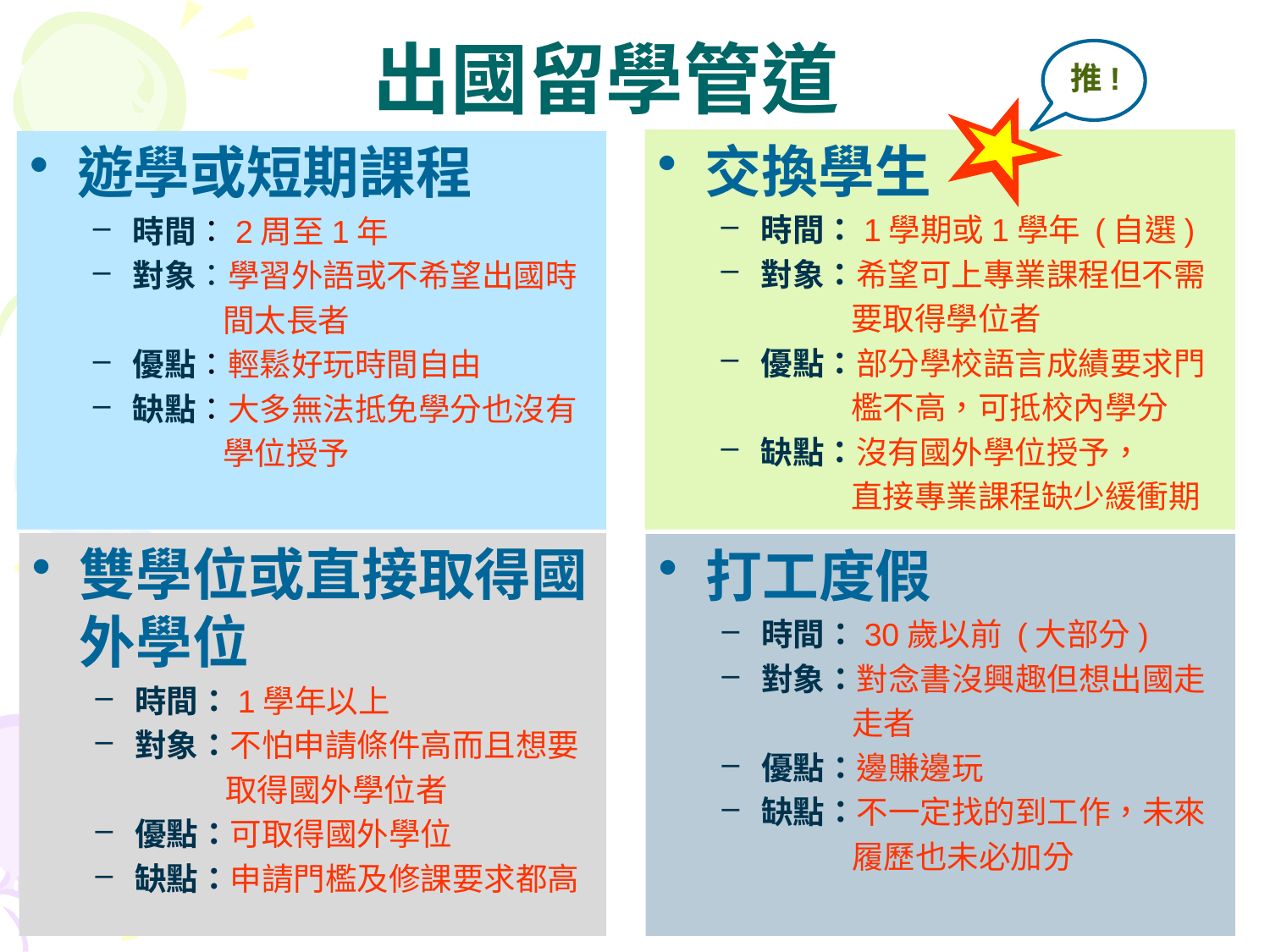

# 出國留學管道
推!

交換學生
時間：1學期或1學年 (自選)
對象：希望可上專業課程但不需
                 要取得學位者
優點：部分學校語言成績要求門
                 檻不高，可抵校內學分
缺點：沒有國外學位授予，
                 直接專業課程缺少緩衝期

遊學或短期課程
時間：2周至1年
對象：學習外語或不希望出國時
                 間太長者
優點：輕鬆好玩時間自由
缺點：大多無法抵免學分也沒有
                 學位授予
雙學位或直接取得國外學位
時間：1學年以上
對象：不怕申請條件高而且想要
                 取得國外學位者
優點：可取得國外學位
缺點：申請門檻及修課要求都高
打工度假
時間：30歲以前 (大部分)
對象：對念書沒興趣但想出國走
                 走者
優點：邊賺邊玩
缺點：不一定找的到工作，未來
                 履歷也未必加分